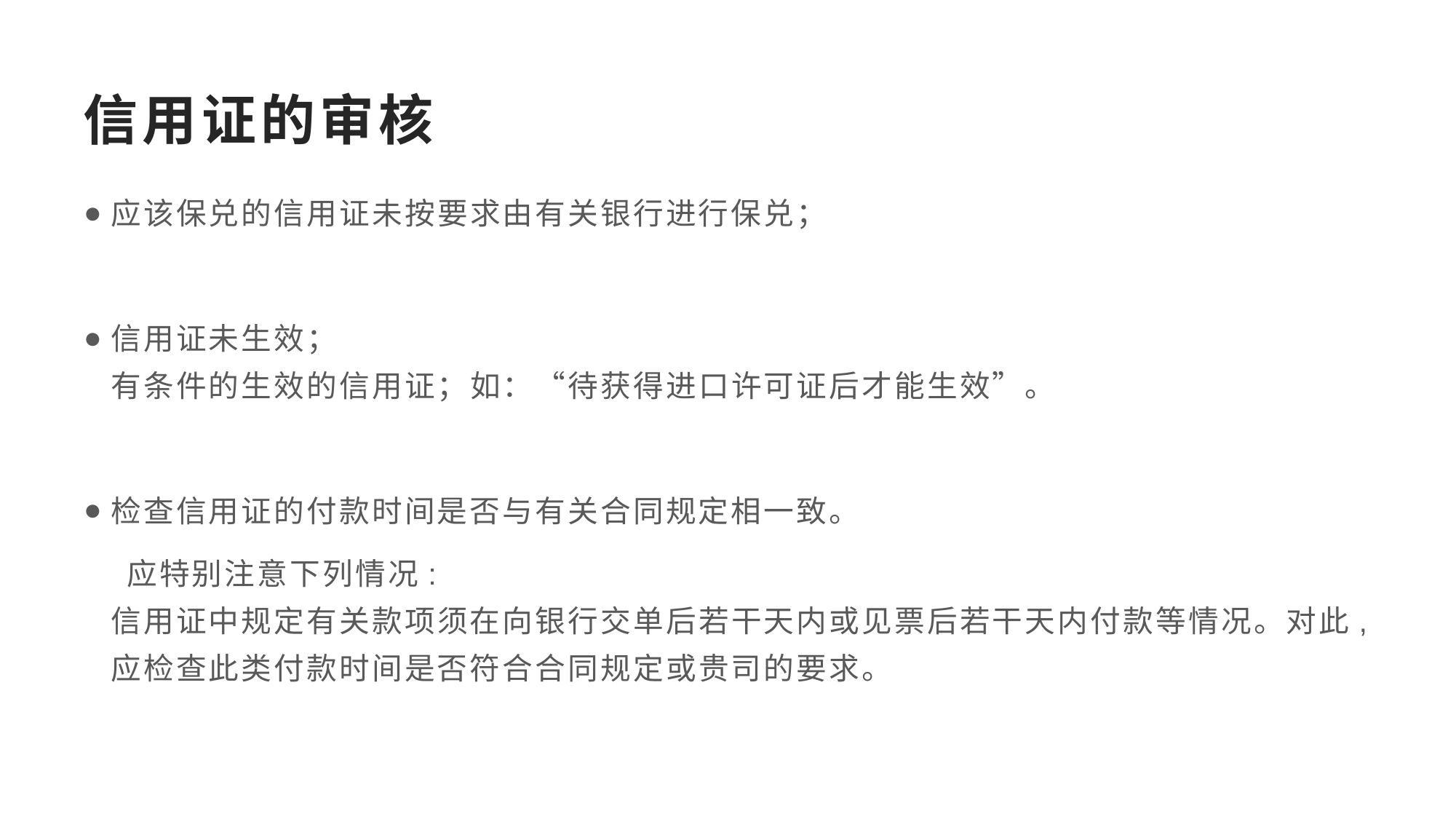

信用证的审核
应该保兑的信用证未按要求由有关银行进行保兑；

信用证未生效；
有条件的生效的信用证；如：“待获得进口许可证后才能生效”。

检查信用证的付款时间是否与有关合同规定相一致。
    应特别注意下列情况:
信用证中规定有关款项须在向银行交单后若干天内或见票后若干天内付款等情况。对此,应检查此类付款时间是否符合合同规定或贵司的要求。